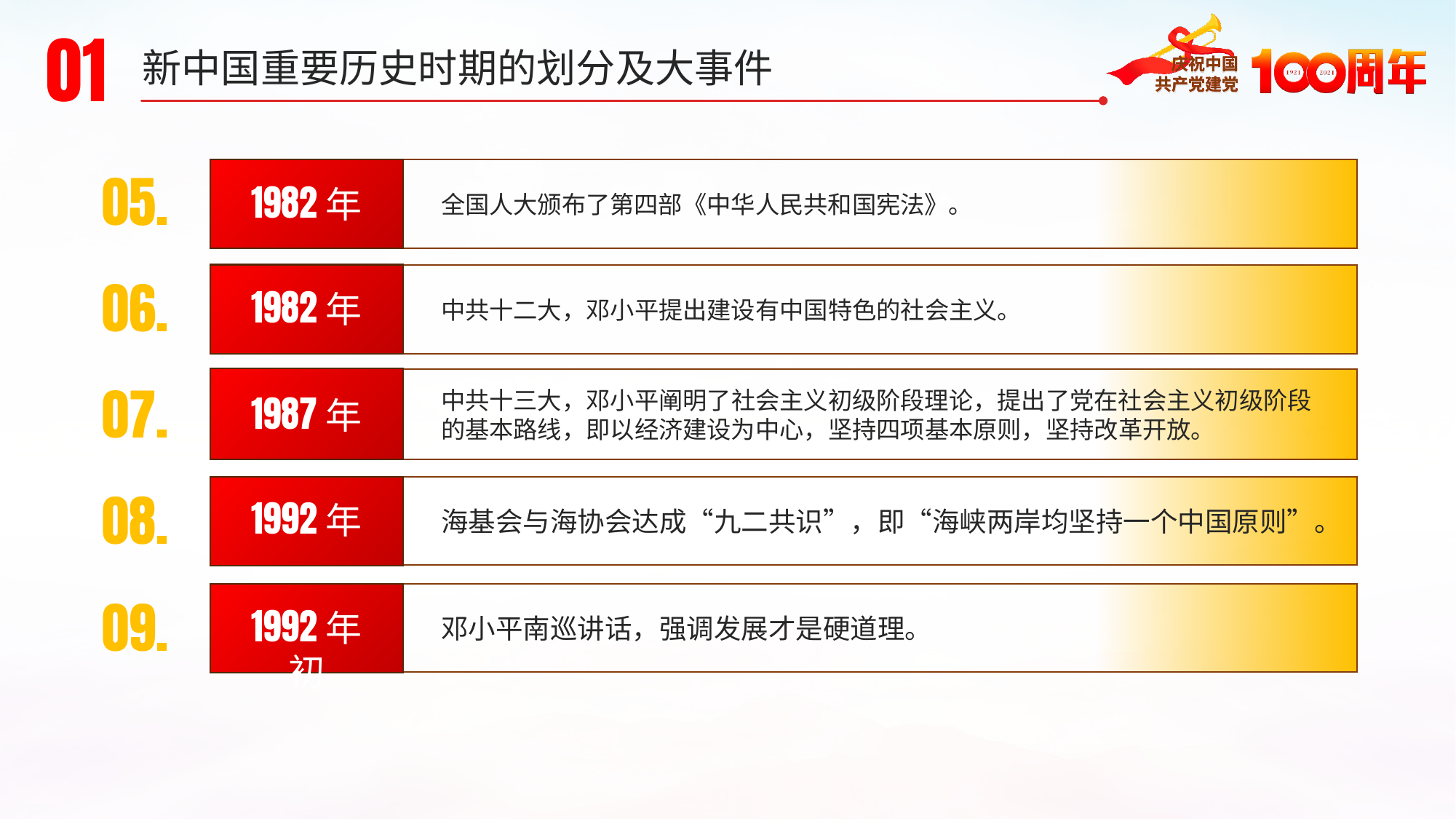

01
新中国重要历史时期的划分及大事件

全国人大颁布了第四部《中华人民共和国宪法》。
05.
1982年

中共十二大，邓小平提出建设有中国特色的社会主义。
06.
1982年

中共十三大，邓小平阐明了社会主义初级阶段理论，提出了党在社会主义初级阶段的基本路线，即以经济建设为中心，坚持四项基本原则，坚持改革开放。
07.
1987年

海基会与海协会达成“九二共识”，即“海峡两岸均坚持一个中国原则”。
08.
1992年

邓小平南巡讲话，强调发展才是硬道理。
09.
1992年初